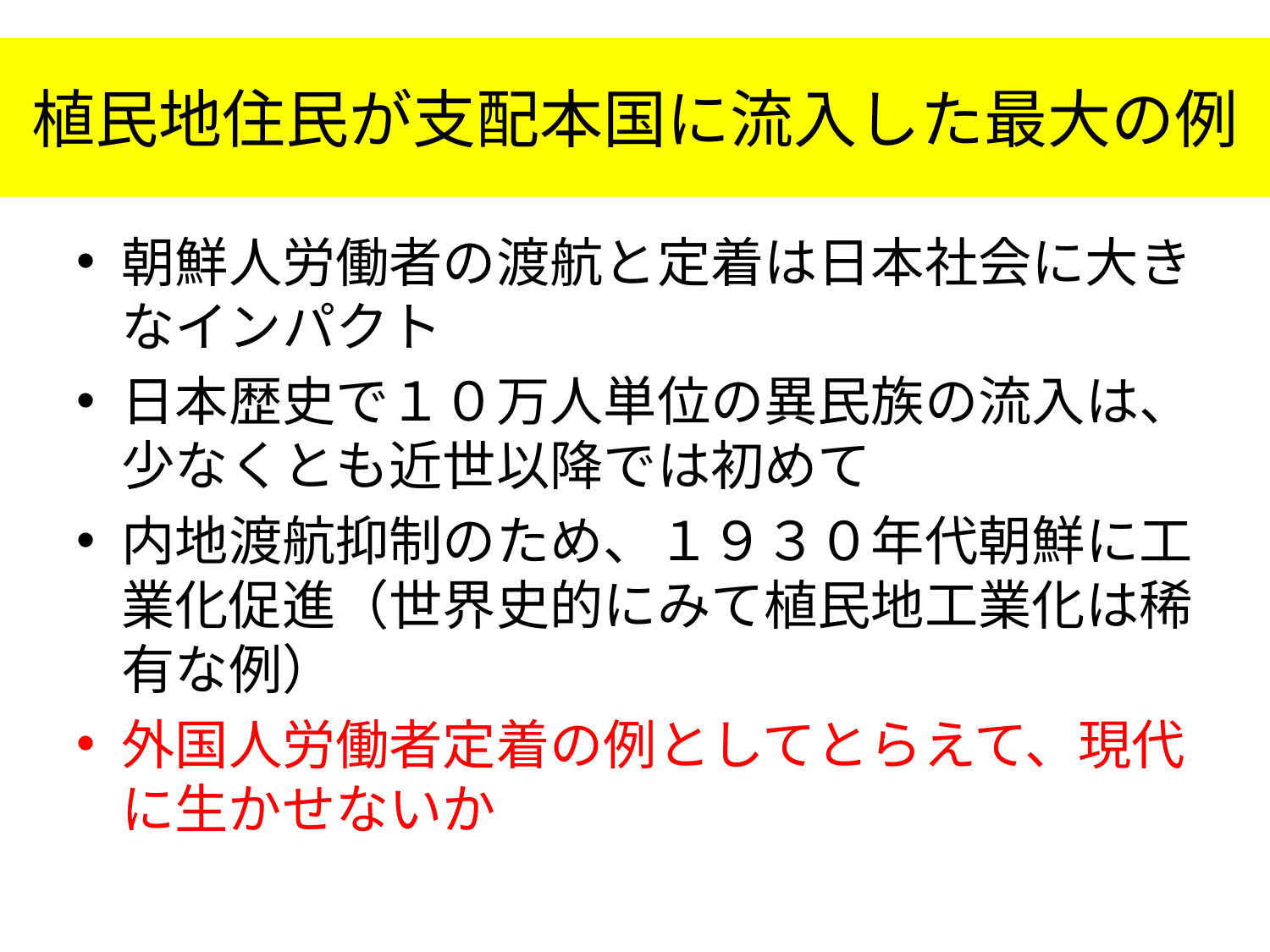

# 植民地住民が支配本国に流入した最大の例
朝鮮人労働者の渡航と定着は日本社会に大きなインパクト
日本歴史で１０万人単位の異民族の流入は、少なくとも近世以降では初めて
内地渡航抑制のため、１９３０年代朝鮮に工業化促進（世界史的にみて植民地工業化は稀有な例）
外国人労働者定着の例としてとらえて、現代に生かせないか